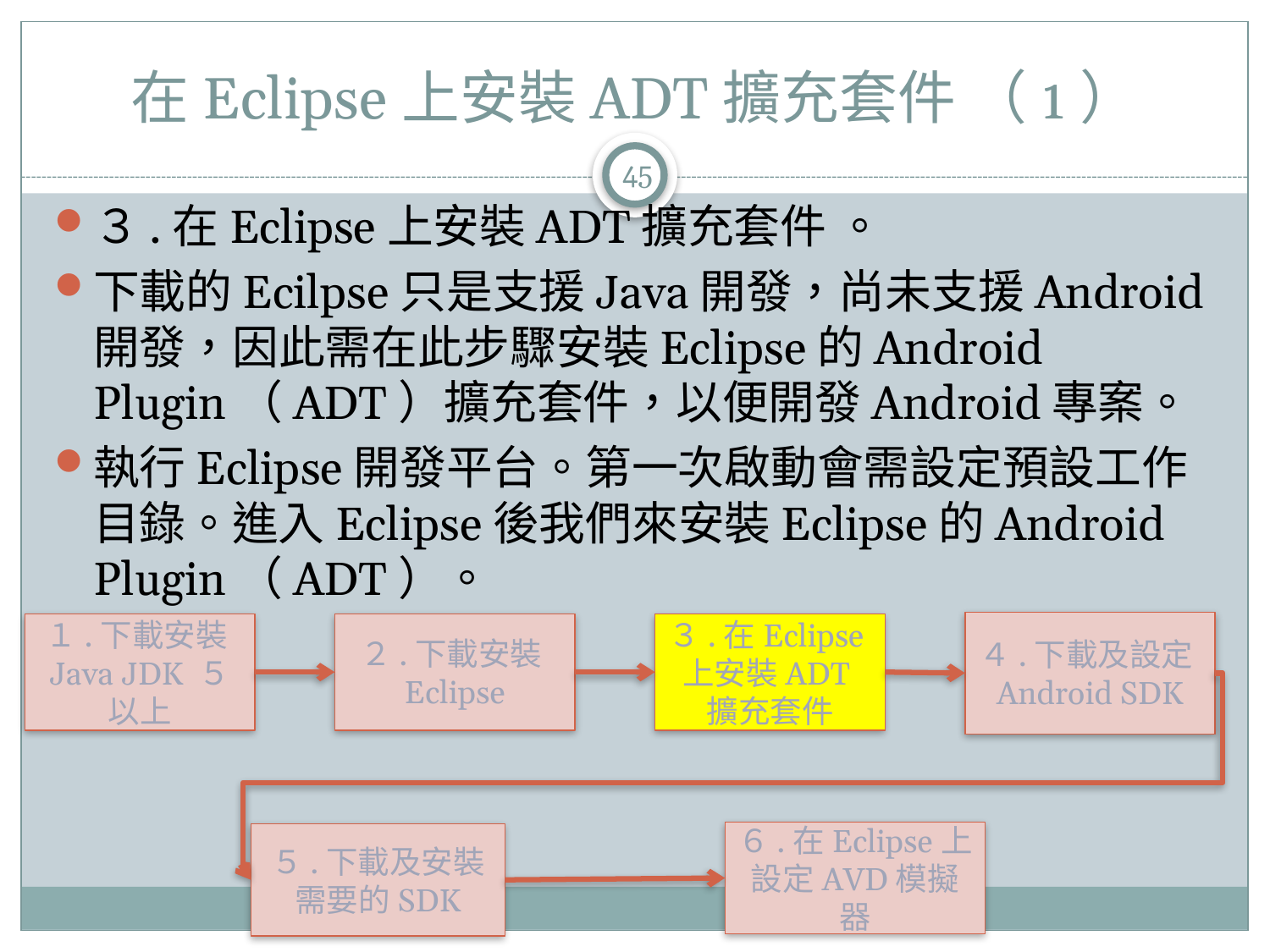

# 在Eclipse上安裝ADT擴充套件 （1）
45
３.在Eclipse上安裝ADT擴充套件 。
下載的Ecilpse只是支援Java開發，尚未支援Android開發，因此需在此步驟安裝Eclipse的Android Plugin（ADT）擴充套件，以便開發Android專案。
執行Eclipse開發平台。第一次啟動會需設定預設工作目錄。進入Eclipse後我們來安裝Eclipse的Android Plugin（ADT）。

４.下載及設定Android SDK
１.下載安裝Java JDK ５以上
２.下載安裝Eclipse
３.在Eclipse上安裝ADT擴充套件
６.在Eclipse上設定AVD模擬器
５.下載及安裝需要的SDK